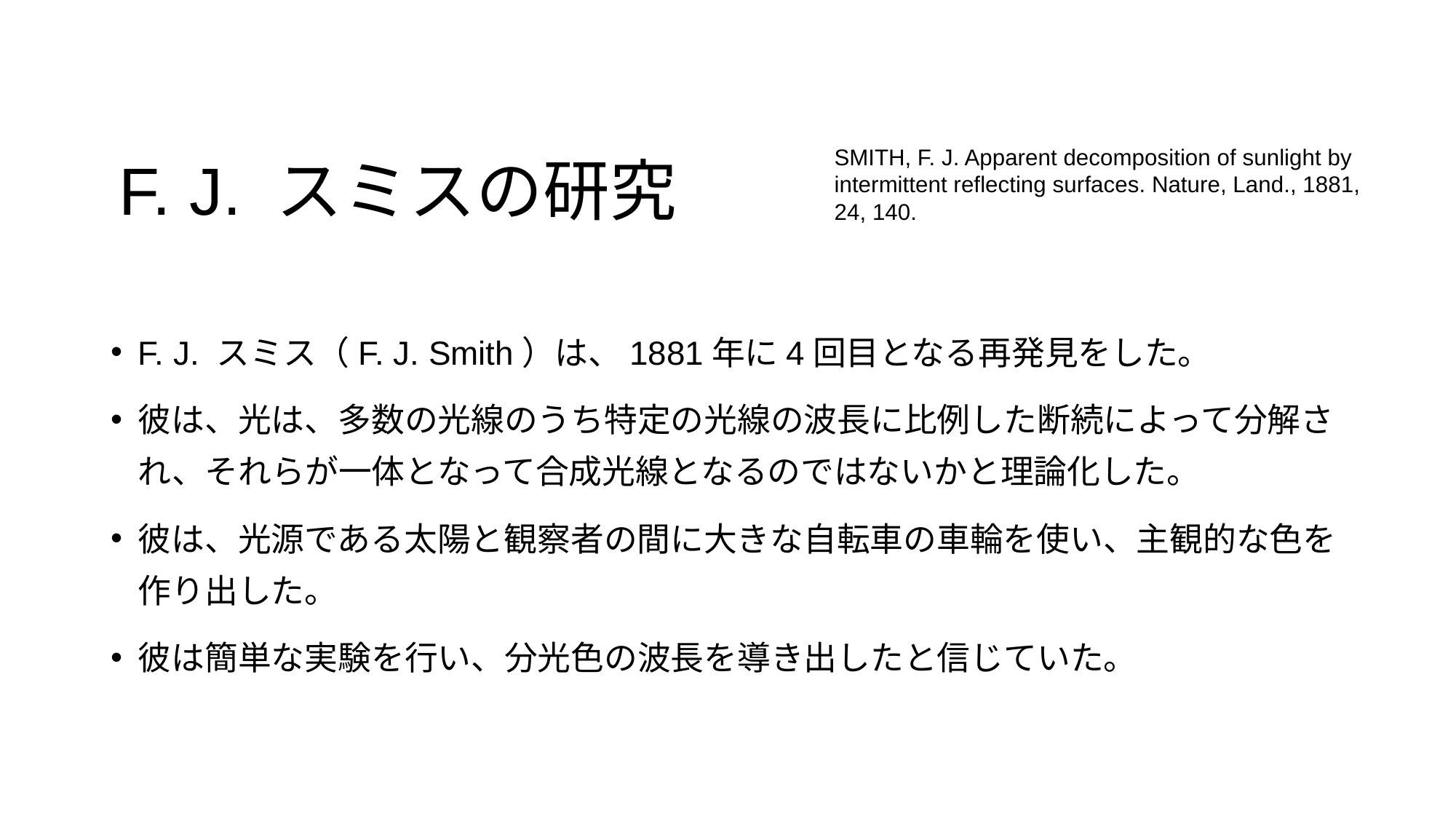

# F. J. スミスの研究
SMITH, F. J. Apparent decomposition of sunlight by intermittent reflecting surfaces. Nature, Land., 1881, 24, 140.
F. J. スミス（F. J. Smith）は、1881年に4回目となる再発見をした。
彼は、光は、多数の光線のうち特定の光線の波長に比例した断続によって分解され、それらが一体となって合成光線となるのではないかと理論化した。
彼は、光源である太陽と観察者の間に大きな自転車の車輪を使い、主観的な色を作り出した。
彼は簡単な実験を行い、分光色の波長を導き出したと信じていた。